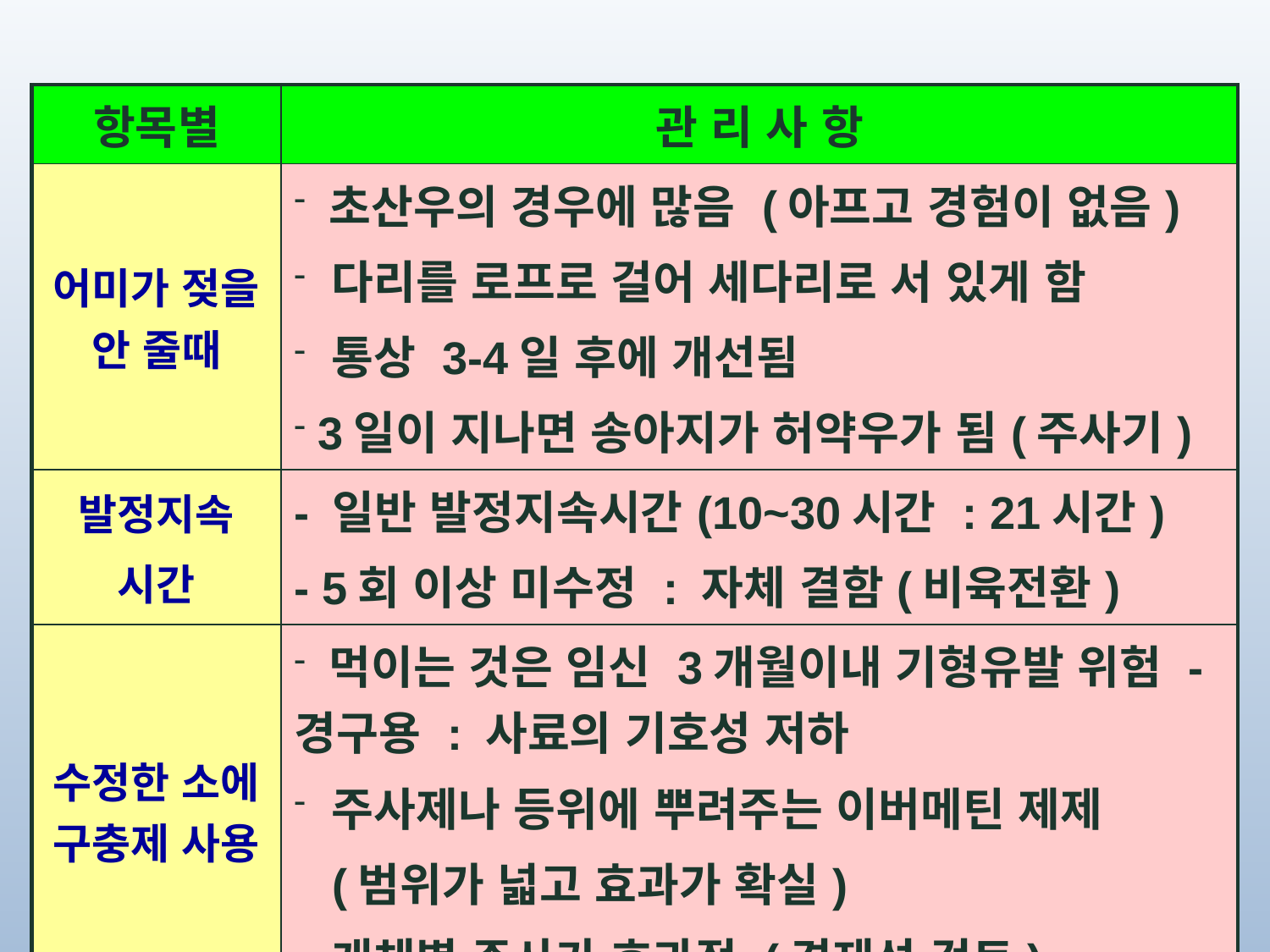

| 항목별 | 관 리 사 항 |
| --- | --- |
| 어미가 젖을 안 줄때 | 초산우의 경우에 많음 (아프고 경험이 없음) 다리를 로프로 걸어 세다리로 서 있게 함 통상 3-4일 후에 개선됨 3일이 지나면 송아지가 허약우가 됨(주사기) |
| 발정지속 시간 | - 일반 발정지속시간(10~30시간 : 21시간) - 5회 이상 미수정 : 자체 결함(비육전환) |
| 수정한 소에 구충제 사용 | 먹이는 것은 임신 3개월이내 기형유발 위험 - 경구용 : 사료의 기호성 저하 주사제나 등위에 뿌려주는 이버메틴 제제 (범위가 넓고 효과가 확실) 개체별 주사가 효과적 (경제성 검토) |